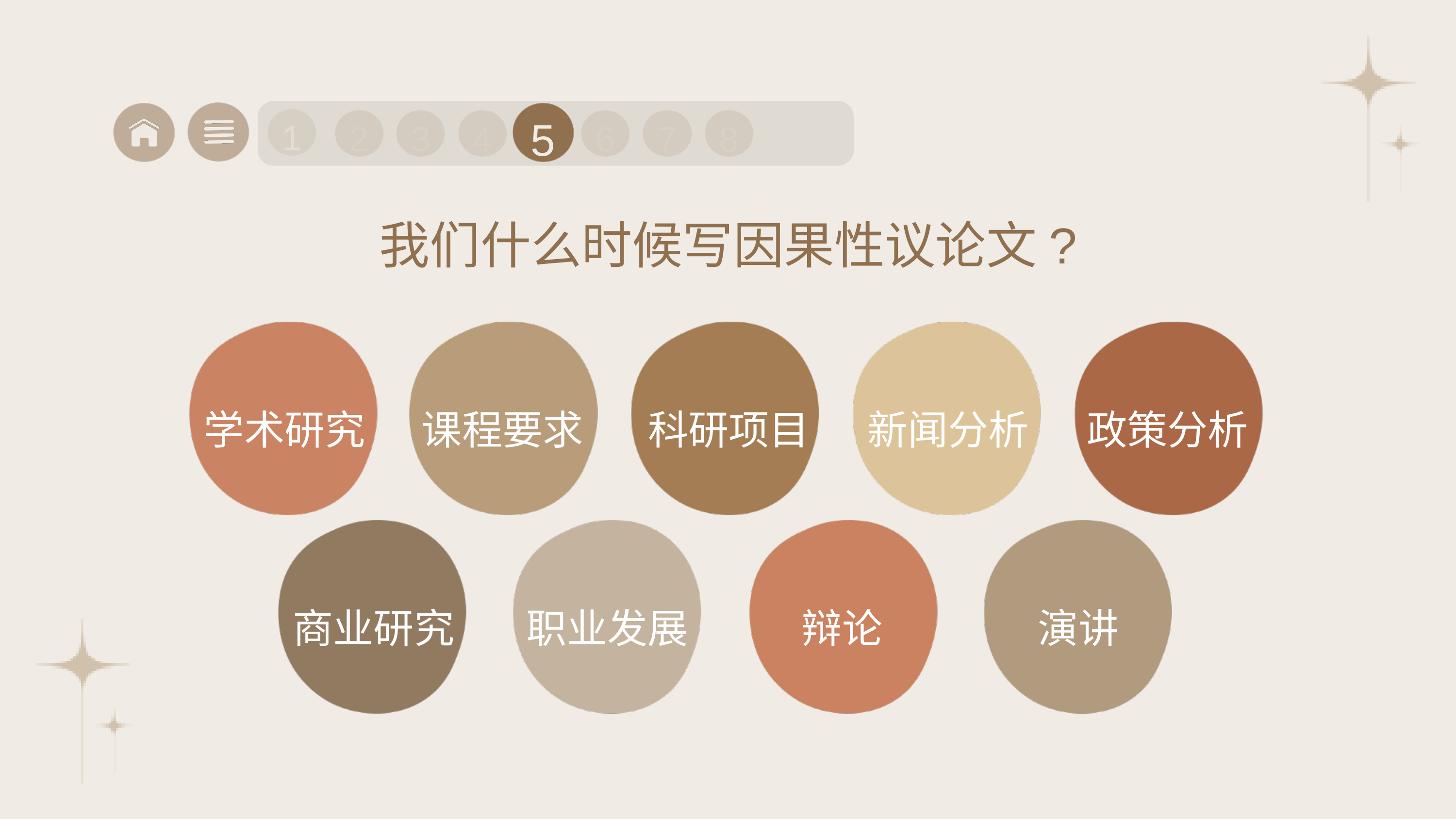

5
1
2
4
7
8
3
6

我们什么时候写因果性议论文?

学术研究
课程要求
科研项目
新闻分析
政策分析

商业研究
职业发展
辩论
演讲